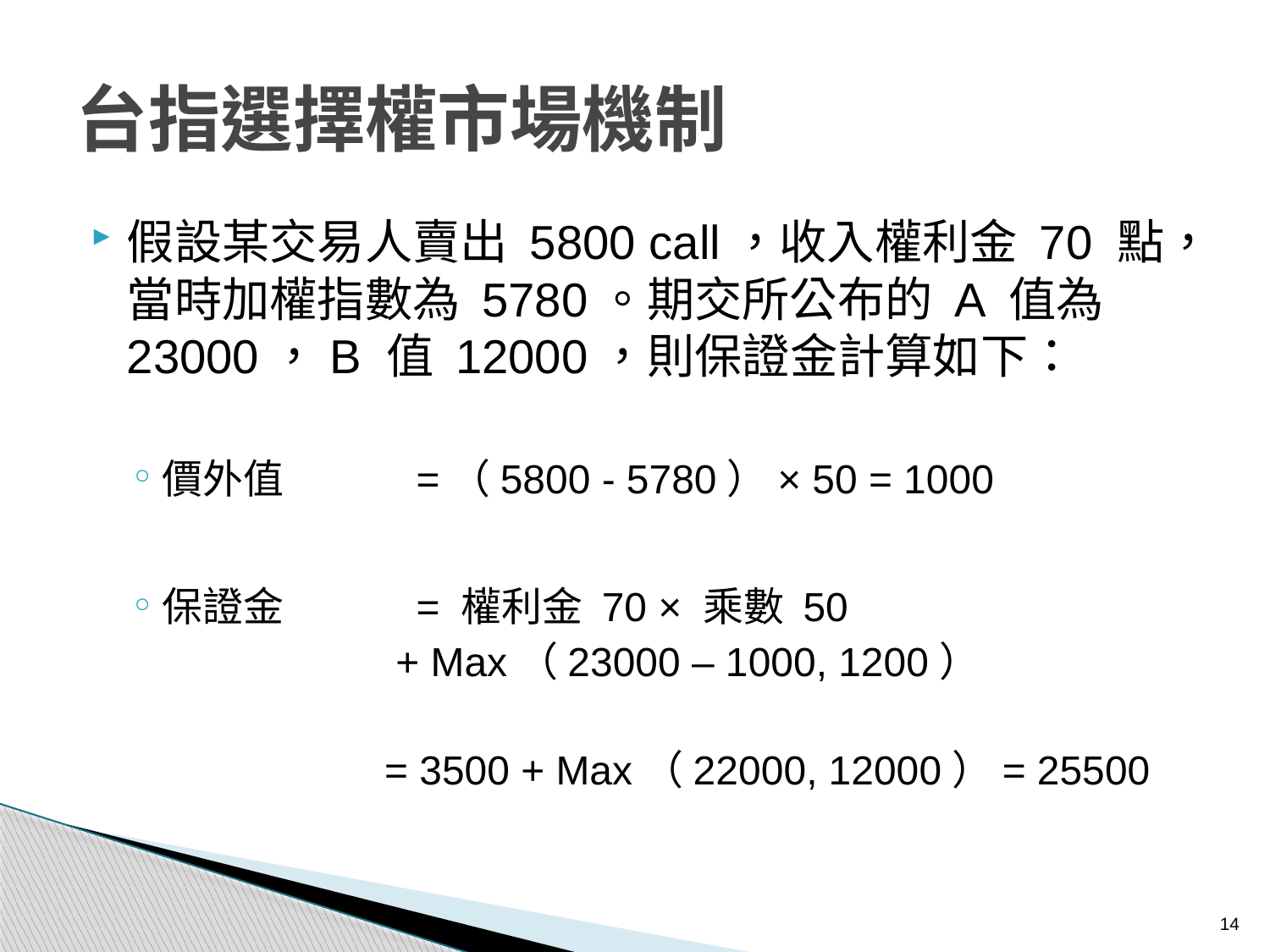

# 台指選擇權市場機制
假設某交易人賣出 5800 call，收入權利金 70 點，當時加權指數為 5780。期交所公布的 A 值為 23000，B 值 12000，則保證金計算如下：

價外值 	=（5800 - 5780）× 50 = 1000

保證金 	= 權利金 70 × 乘數 50
		 + Max（23000 – 1000, 1200）

		= 3500 + Max（22000, 12000）= 25500
14